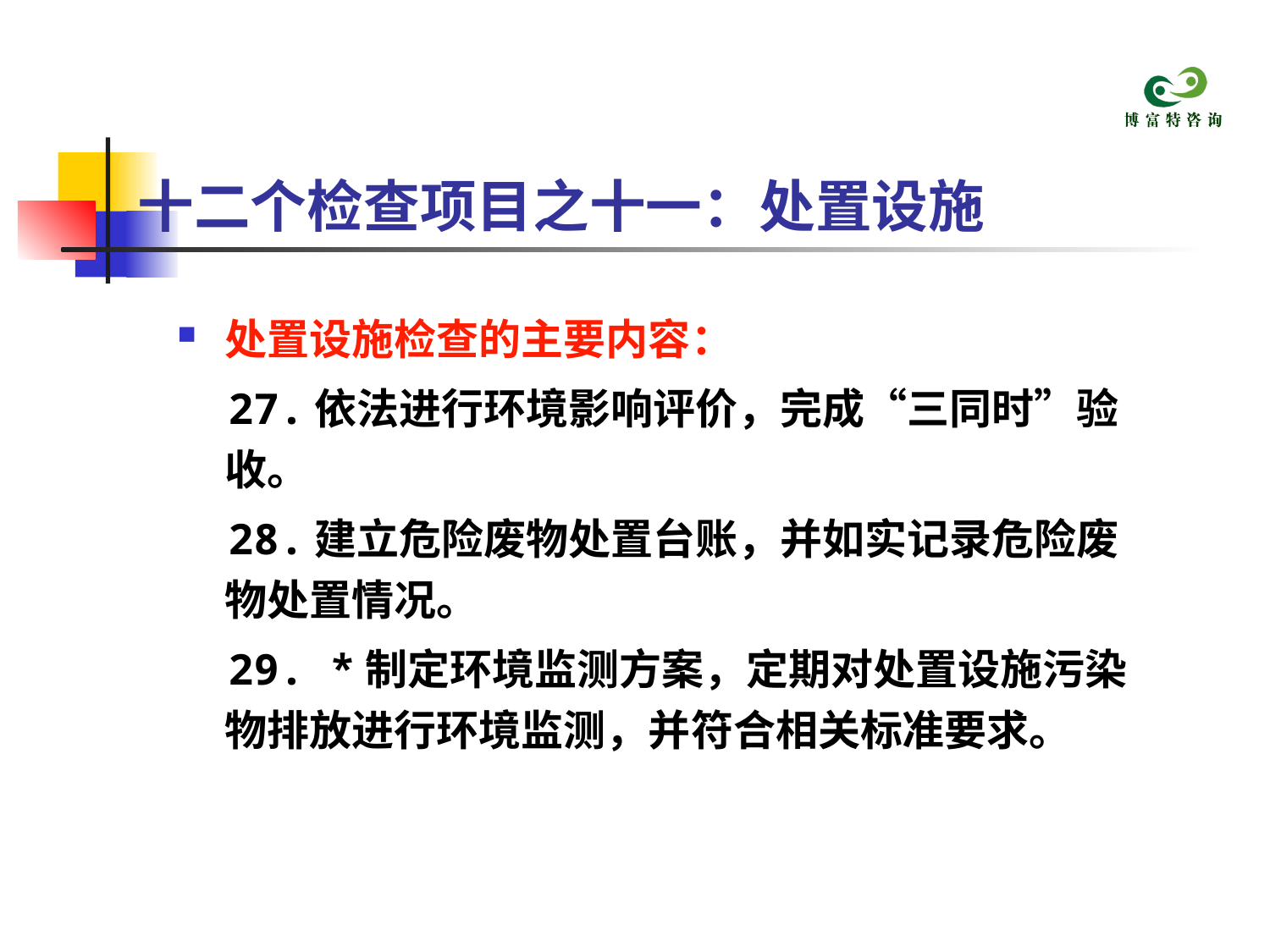

# 十二个检查项目之十一：处置设施
处置设施检查的主要内容：
  27.依法进行环境影响评价，完成“三同时”验收。
  28.建立危险废物处置台账，并如实记录危险废物处置情况。
  29. *制定环境监测方案，定期对处置设施污染物排放进行环境监测，并符合相关标准要求。